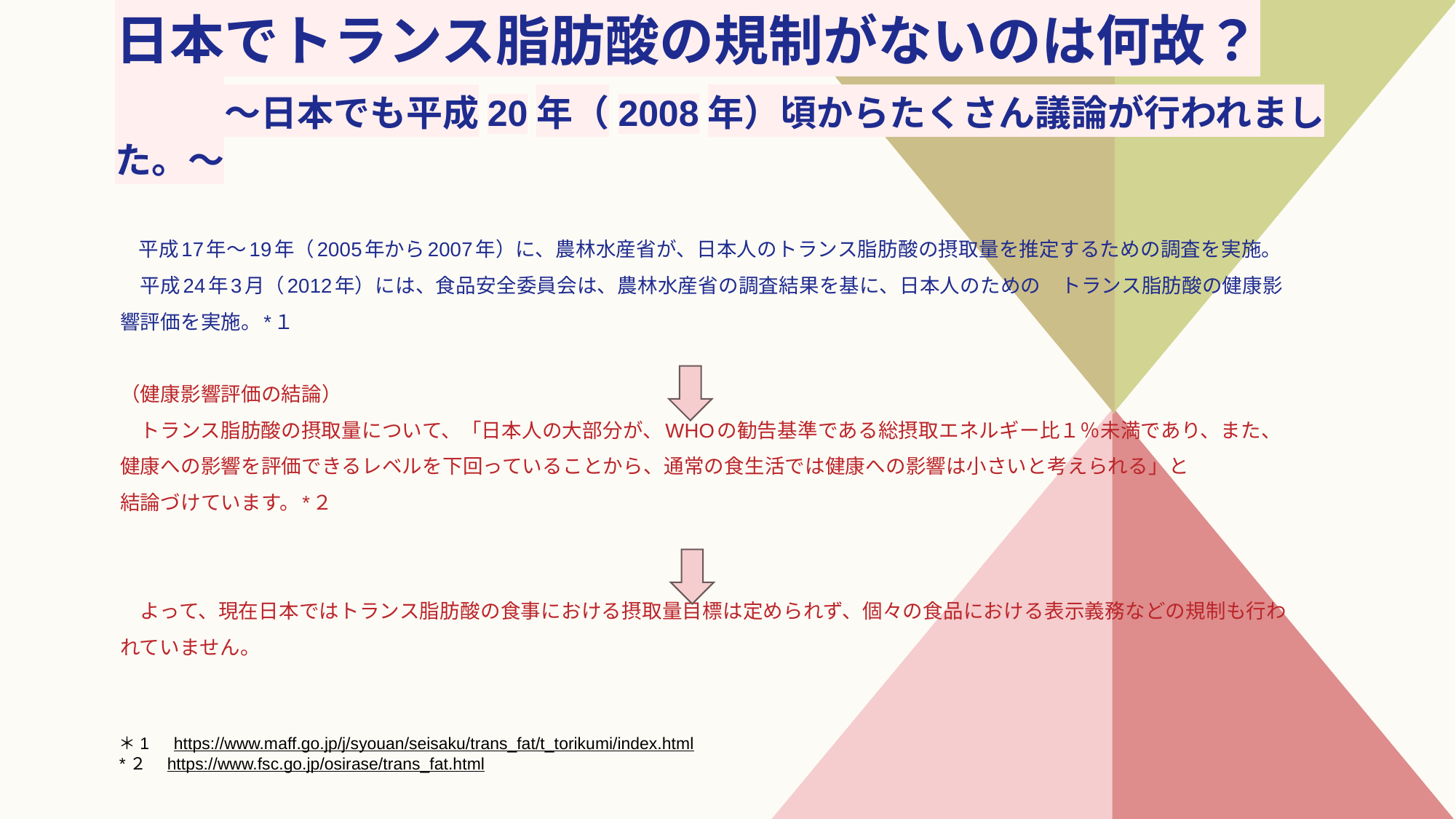

# 日本でトランス脂肪酸の規制がないのは何故？ 　　～日本でも平成20年（2008年）頃からたくさん議論が行われました。～
　平成17年～19年（2005年から2007年）に、農林水産省が、日本人のトランス脂肪酸の摂取量を推定するための調査を実施。
　平成24年3月（2012年）には、食品安全委員会は、農林水産省の調査結果を基に、日本人のための　トランス脂肪酸の健康影響評価を実施。*１

（健康影響評価の結論）
　トランス脂肪酸の摂取量について、「日本人の大部分が、WHOの勧告基準である総摂取エネルギー比１％未満であり、また、健康への影響を評価できるレベルを下回っていることから、通常の食生活では健康への影響は小さいと考えられる」と
結論づけています。*２

　よって、現在日本ではトランス脂肪酸の食事における摂取量目標は定められず、個々の食品における表示義務などの規制も行われていません。

＊1　https://www.maff.go.jp/j/syouan/seisaku/trans_fat/t_torikumi/index.html
*２　https://www.fsc.go.jp/osirase/trans_fat.html